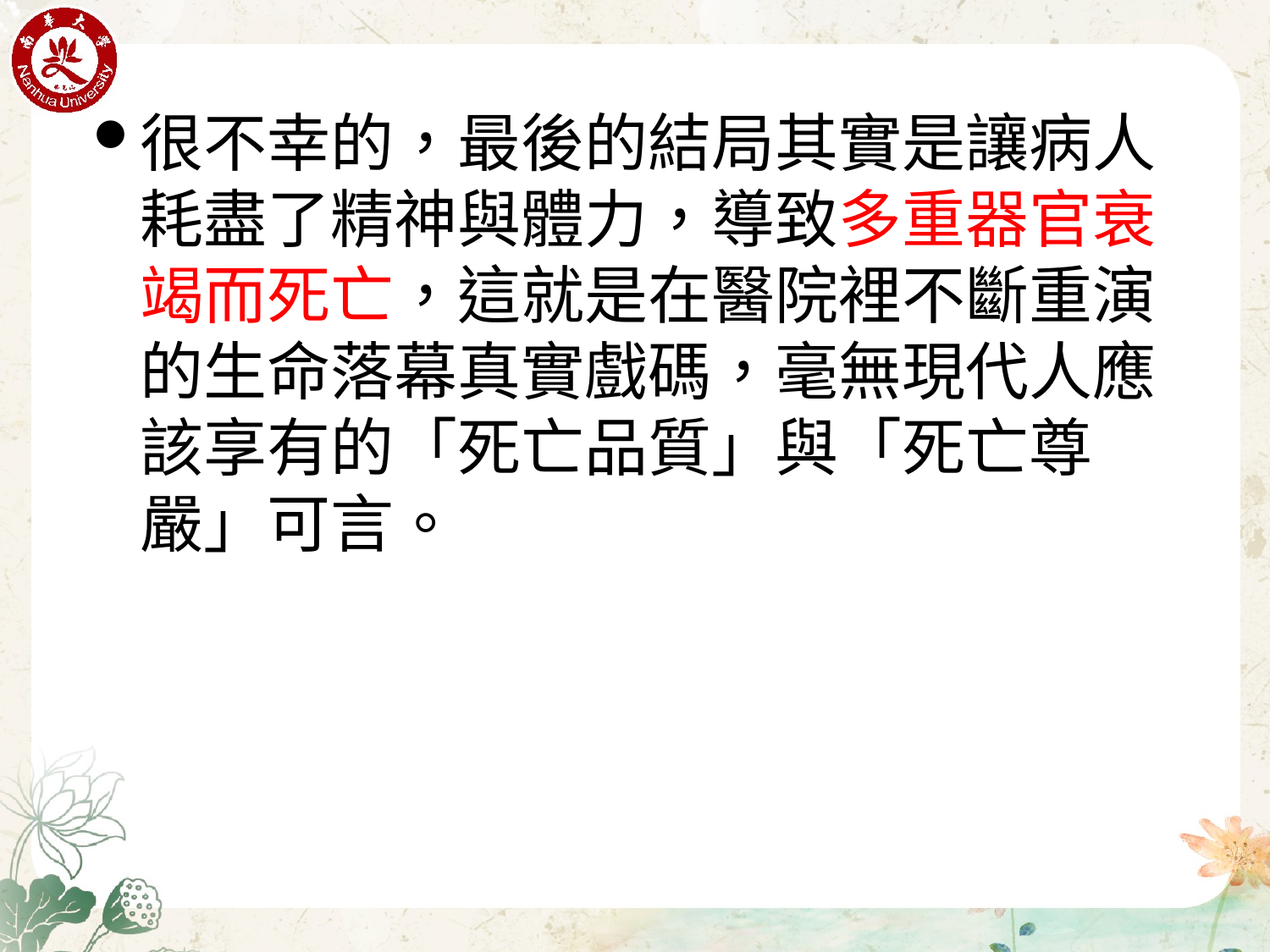

很不幸的，最後的結局其實是讓病人耗盡了精神與體力，導致多重器官衰竭而死亡，這就是在醫院裡不斷重演的生命落幕真實戲碼，毫無現代人應該享有的「死亡品質」與「死亡尊嚴」可言。